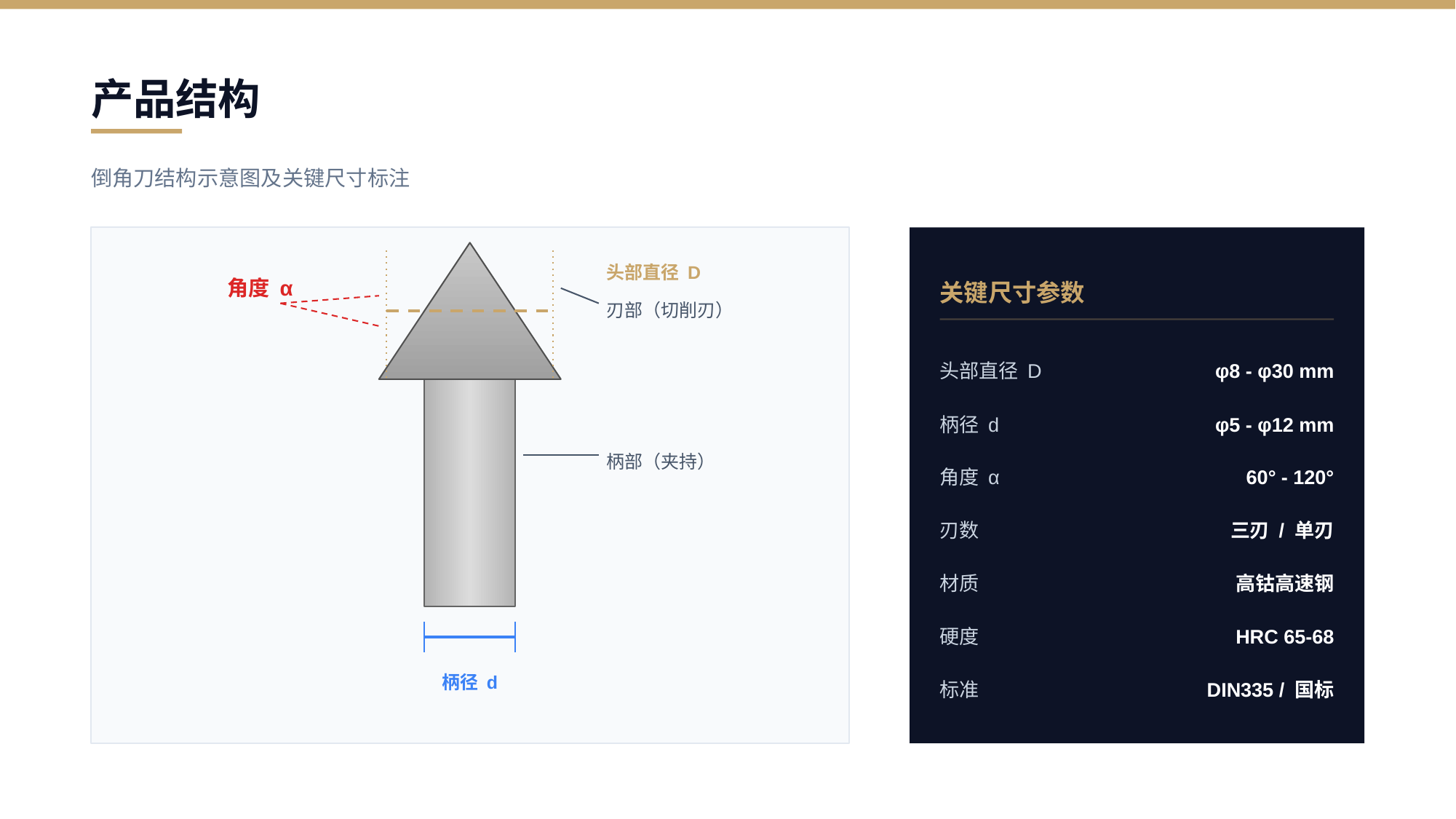

产品结构

倒角刀结构示意图及关键尺寸标注

头部直径 D
角度 α
关键尺寸参数
刃部（切削刃）

头部直径 D
φ8 - φ30 mm
柄径 d
φ5 - φ12 mm
柄部（夹持）
角度 α
60° - 120°
刃数
三刃 / 单刃
材质
高钴高速钢
硬度
HRC 65-68
柄径 d
标准
DIN335 / 国标